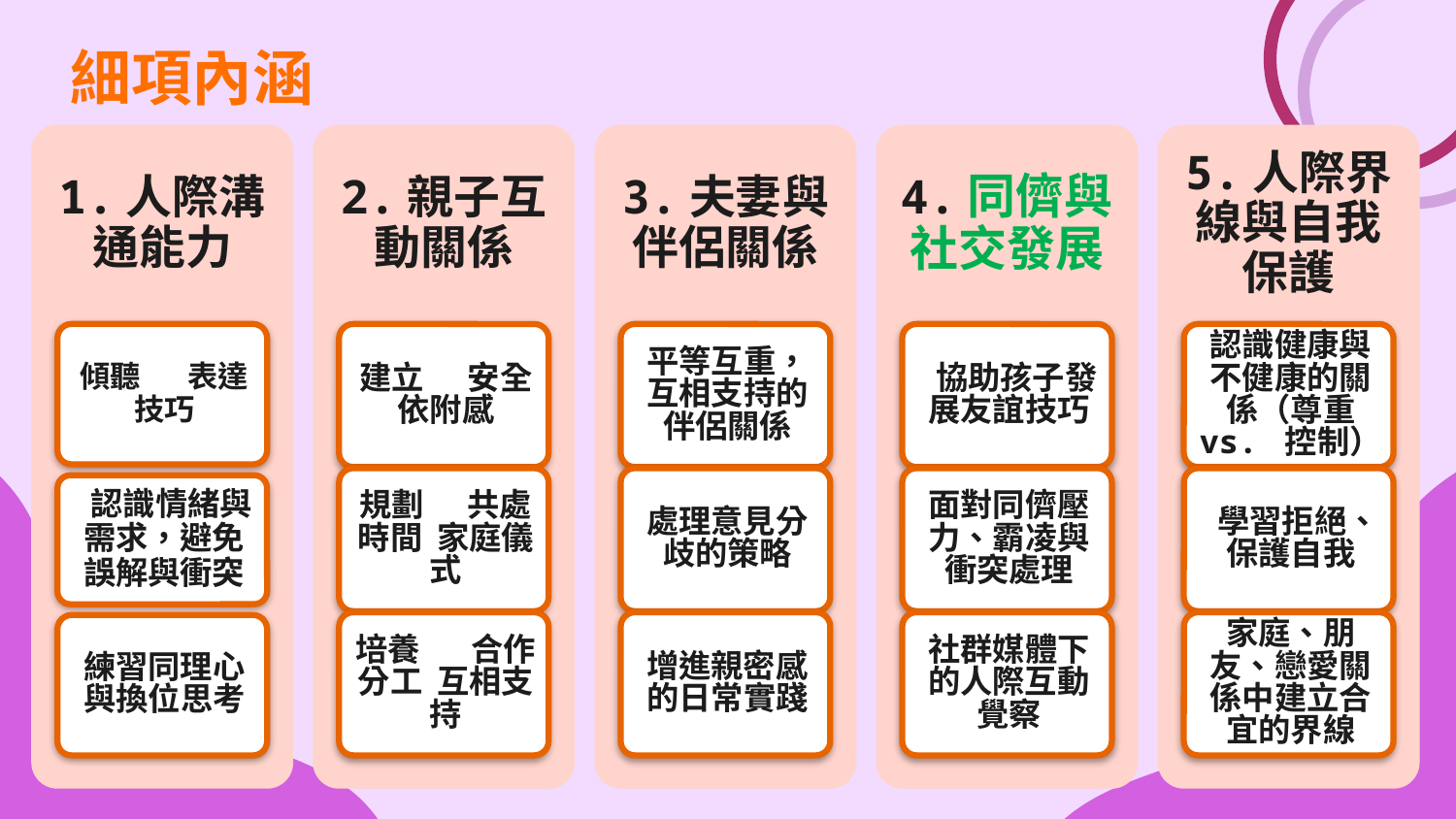

# 細項內涵
1.人際溝通能力
傾聽       表達技巧
 認識情緒與需求，避免誤解與衝突
練習同理心與換位思考
2.親子互動關係
建立      安全依附感
規劃      共處時間  家庭儀式
培養       合作分工  互相支持
3.夫妻與伴侶關係
平等互重，互相支持的伴侶關係
處理意見分歧的策略
增進親密感的日常實踐
4.同儕與社交發展
 協助孩子發展友誼技巧
面對同儕壓力、霸凌與衝突處理
社群媒體下的人際互動覺察
5.人際界線與自我保護
認識健康與不健康的關係（尊重 vs. 控制）
 學習拒絕、保護自我
家庭、朋友、戀愛關係中建立合宜的界線